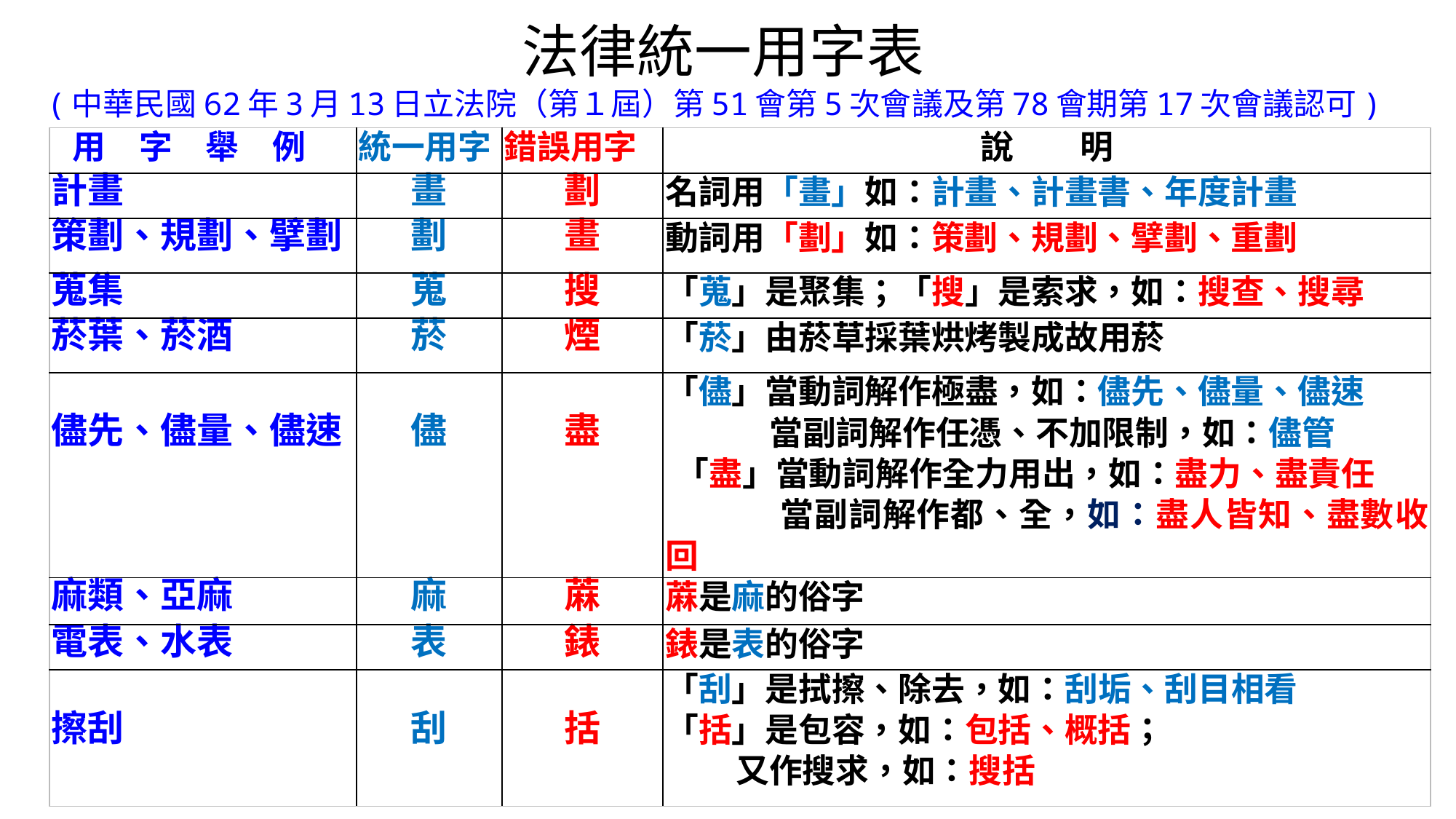

# 法律統一用字表 (中華民國62年3月13日立法院（第１屆）第51會第5次會議及第78會期第17次會議認可)
| 用　字　舉　例 | 統一用字 | 錯誤用字 | 說　　明 |
| --- | --- | --- | --- |
| 計畫 | 畫 | 劃 | 名詞用「畫」如：計畫、計畫書、年度計畫 |
| 策劃、規劃、擘劃 | 劃 | 畫 | 動詞用「劃」如：策劃、規劃、擘劃、重劃 |
| 蒐集 | 蒐 | 搜 | 「蒐」是聚集；「搜」是索求，如：搜查、搜尋 |
| 菸葉、菸酒 | 菸 | 煙 | 「菸」由菸草採葉烘烤製成故用菸 |
| 儘先、儘量、儘速 | 儘 | 盡 | 「儘」當動詞解作極盡，如：儘先、儘量、儘速 當副詞解作任憑、不加限制，如：儘管 「盡」當動詞解作全力用出，如：盡力、盡責任 當副詞解作都、全，如：盡人皆知、盡數收回 |
| 麻類、亞麻 | 麻 | 蔴 | 蔴是麻的俗字 |
| 電表、水表 | 表 | 錶 | 錶是表的俗字 |
| 擦刮 | 刮 | 括 | 「刮」是拭擦、除去，如：刮垢、刮目相看 「括」是包容，如：包括、概括； 又作搜求，如：搜括 |